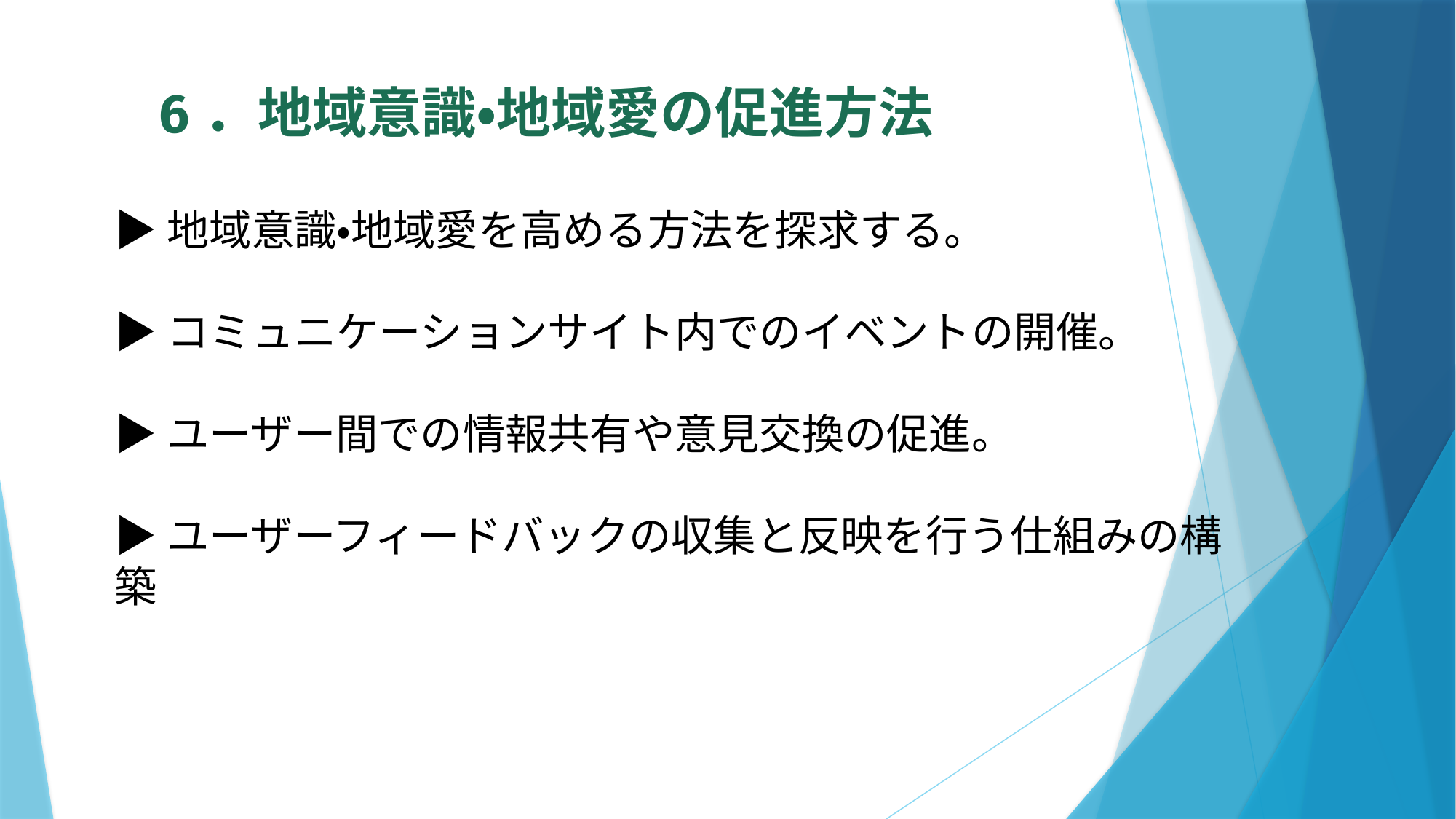

# 6．地域意識・地域愛の促進方法
▶地域意識・地域愛を高める方法を探求する。

▶コミュニケーションサイト内でのイベントの開催。

▶ユーザー間での情報共有や意見交換の促進。

▶ユーザーフィードバックの収集と反映を行う仕組みの構築